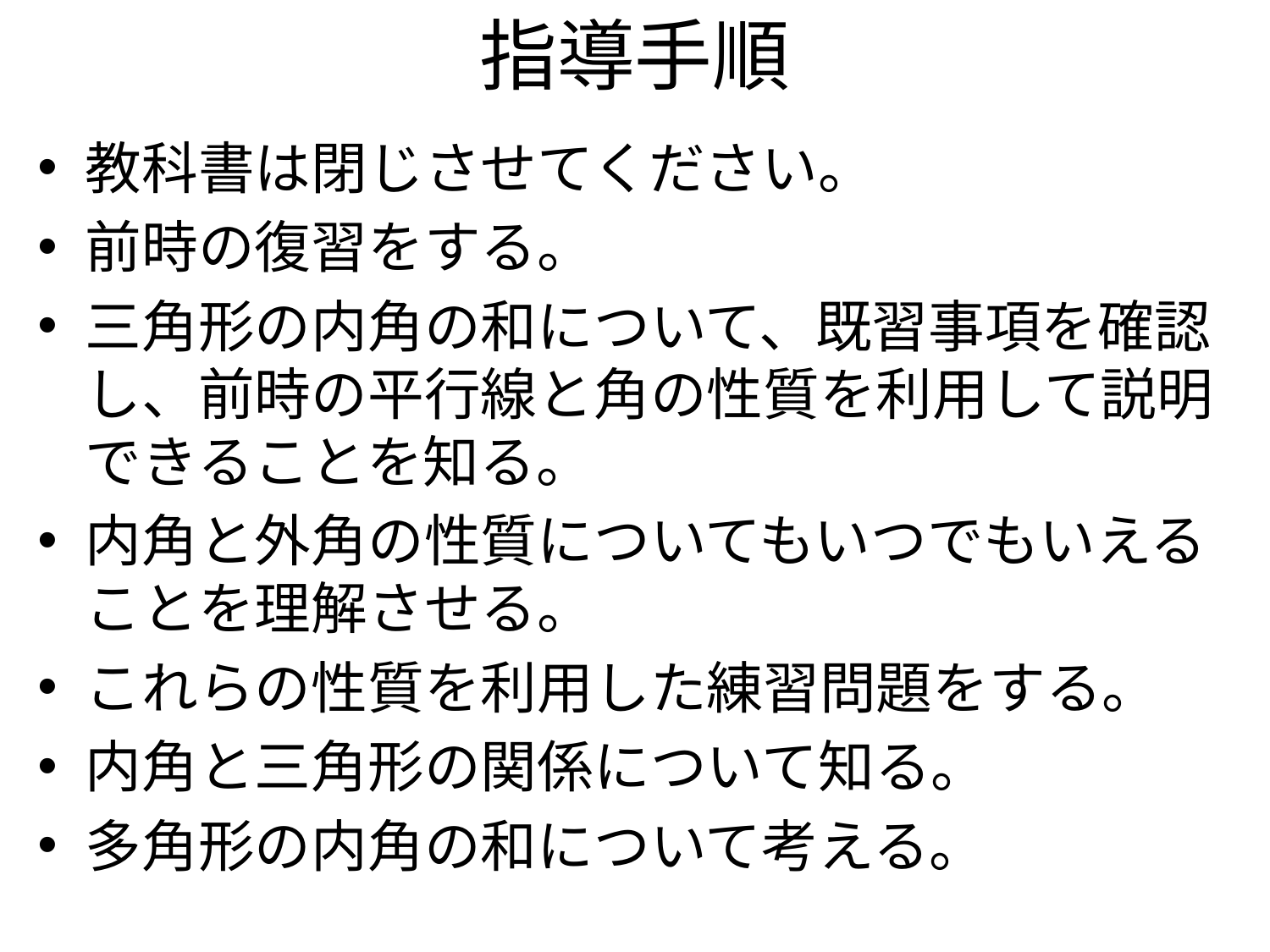

# 指導手順
教科書は閉じさせてください。
前時の復習をする。
三角形の内角の和について、既習事項を確認し、前時の平行線と角の性質を利用して説明できることを知る。
内角と外角の性質についてもいつでもいえることを理解させる。
これらの性質を利用した練習問題をする。
内角と三角形の関係について知る。
多角形の内角の和について考える。